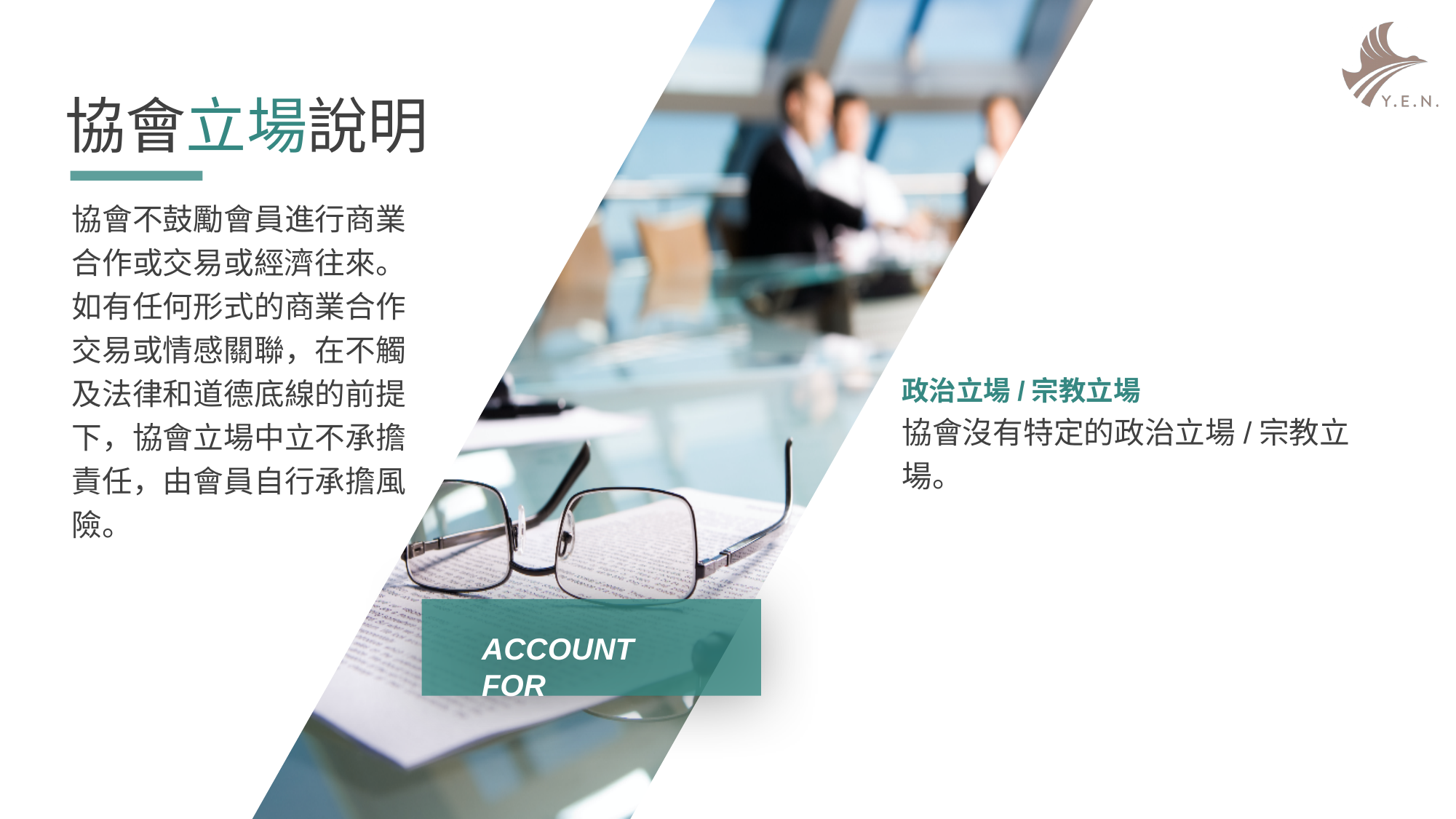

協會立場說明

協會不鼓勵會員進行商業合作或交易或經濟往來。如有任何形式的商業合作交易或情感關聯，在不觸及法律和道德底線的前提下，協會立場中立不承擔責任，由會員自行承擔風險。
政治立場/宗教立場
協會沒有特定的政治立場/宗教立場。

ACCOUNT FOR